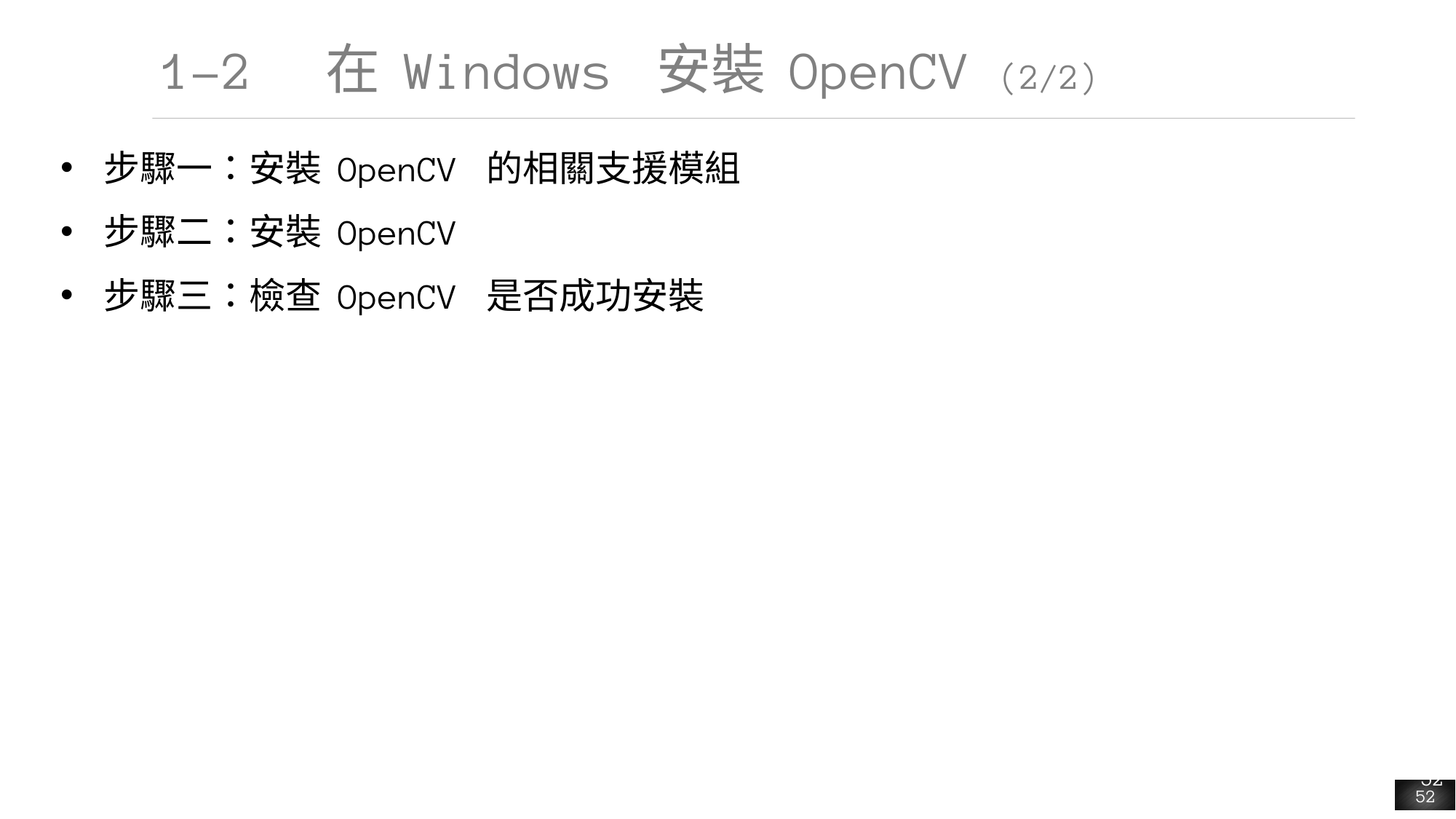

# 1-2  在 Windows 安裝 OpenCV (2/2)
步驟一：安裝 OpenCV 的相關支援模組
步驟二：安裝 OpenCV
步驟三：檢查 OpenCV 是否成功安裝
52